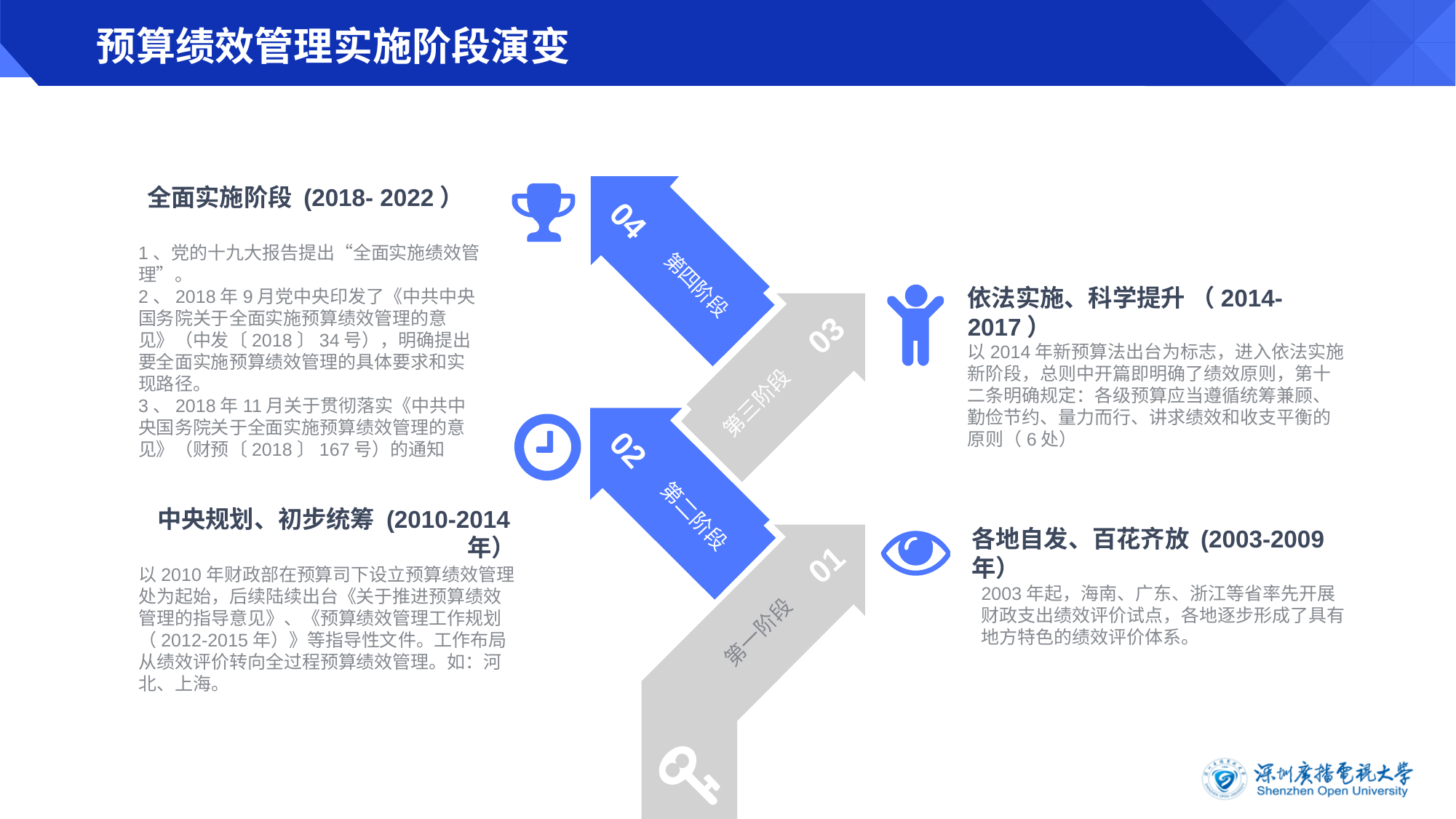

# 预算绩效管理实施阶段演变

全面实施阶段 (2018- 2022）
1、党的十九大报告提出“全面实施绩效管理”。
2、2018年9月党中央印发了《中共中央 国务院关于全面实施预算绩效管理的意见》（中发〔2018〕34号），明确提出要全面实施预算绩效管理的具体要求和实现路径。
3、2018年11月关于贯彻落实《中共中央国务院关于全面实施预算绩效管理的意见》（财预〔2018〕167号）的通知

04
第四阶段
依法实施、科学提升 （2014-2017）
以2014年新预算法出台为标志，进入依法实施新阶段，总则中开篇即明确了绩效原则，第十二条明确规定：各级预算应当遵循统筹兼顾、勤俭节约、量力而行、讲求绩效和收支平衡的原则（6处）

03
第三阶段

02
中央规划、初步统筹 (2010-2014年）
以2010年财政部在预算司下设立预算绩效管理处为起始，后续陆续出台《关于推进预算绩效管理的指导意见》、《预算绩效管理工作规划（2012-2015年）》等指导性文件。工作布局从绩效评价转向全过程预算绩效管理。如：河北、上海。
第二阶段
各地自发、百花齐放 (2003-2009年）
2003年起，海南、广东、浙江等省率先开展财政支出绩效评价试点，各地逐步形成了具有地方特色的绩效评价体系。

01
第一阶段